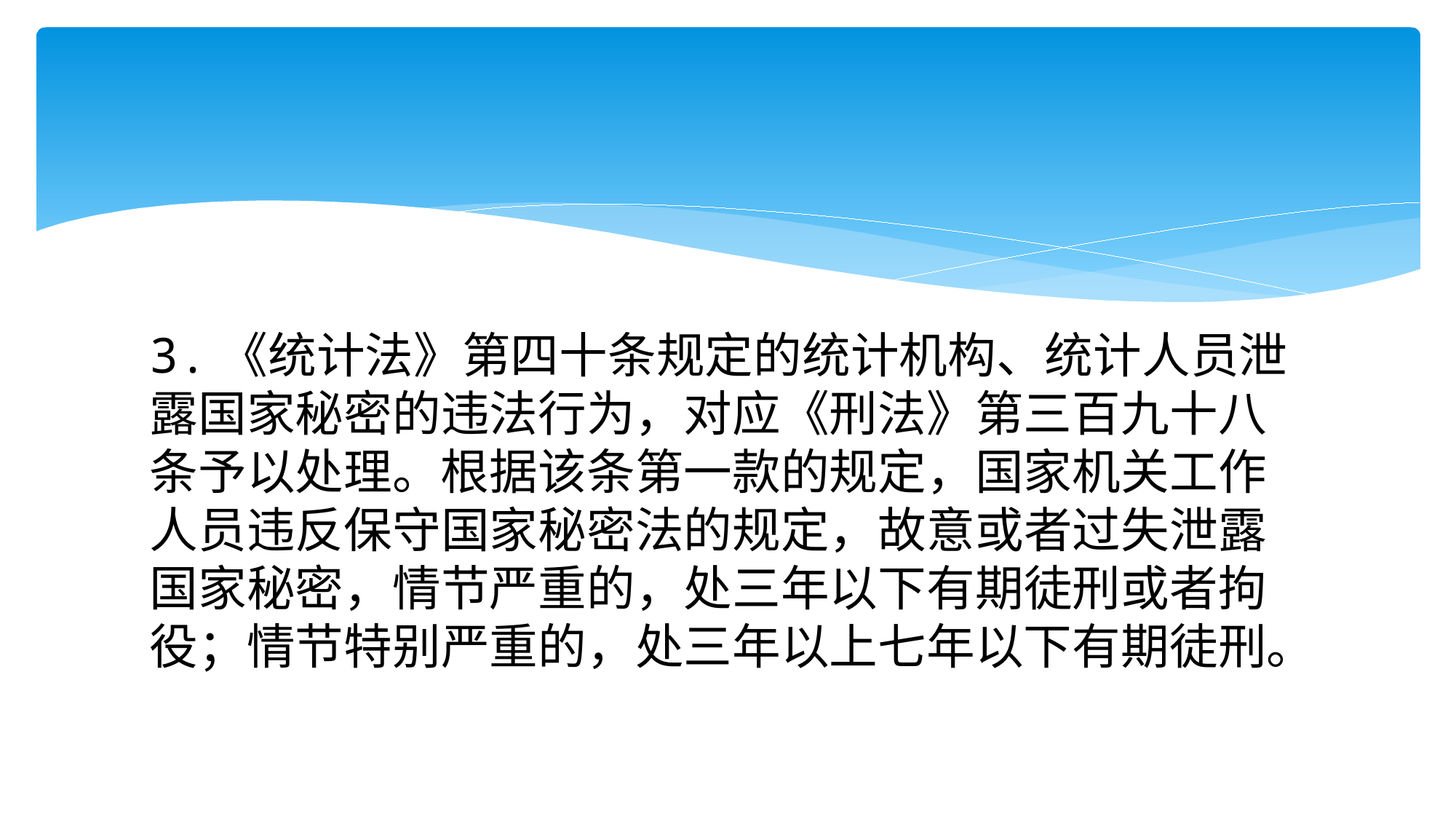

3.《统计法》第四十条规定的统计机构、统计人员泄露国家秘密的违法行为，对应《刑法》第三百九十八条予以处理。根据该条第一款的规定，国家机关工作人员违反保守国家秘密法的规定，故意或者过失泄露国家秘密，情节严重的，处三年以下有期徒刑或者拘役；情节特别严重的，处三年以上七年以下有期徒刑。